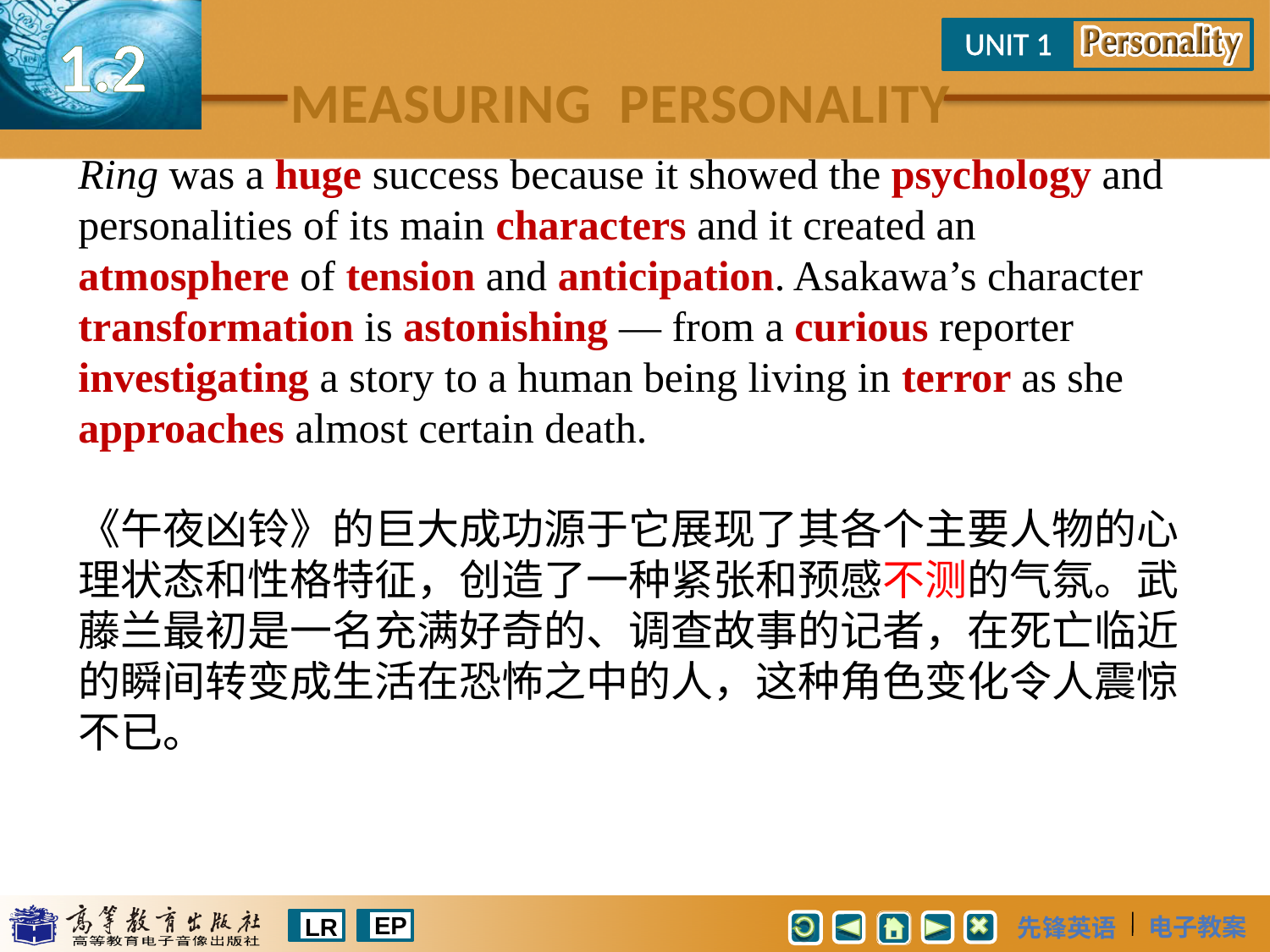

Ring was a huge success because it showed the psychology and personalities of its main characters and it created an atmosphere of tension and anticipation. Asakawa’s character transformation is astonishing — from a curious reporter investigating a story to a human being living in terror as she approaches almost certain death.

《午夜凶铃》的巨大成功源于它展现了其各个主要人物的心理状态和性格特征，创造了一种紧张和预感不测的气氛。武藤兰最初是一名充满好奇的、调查故事的记者，在死亡临近的瞬间转变成生活在恐怖之中的人，这种角色变化令人震惊不已。